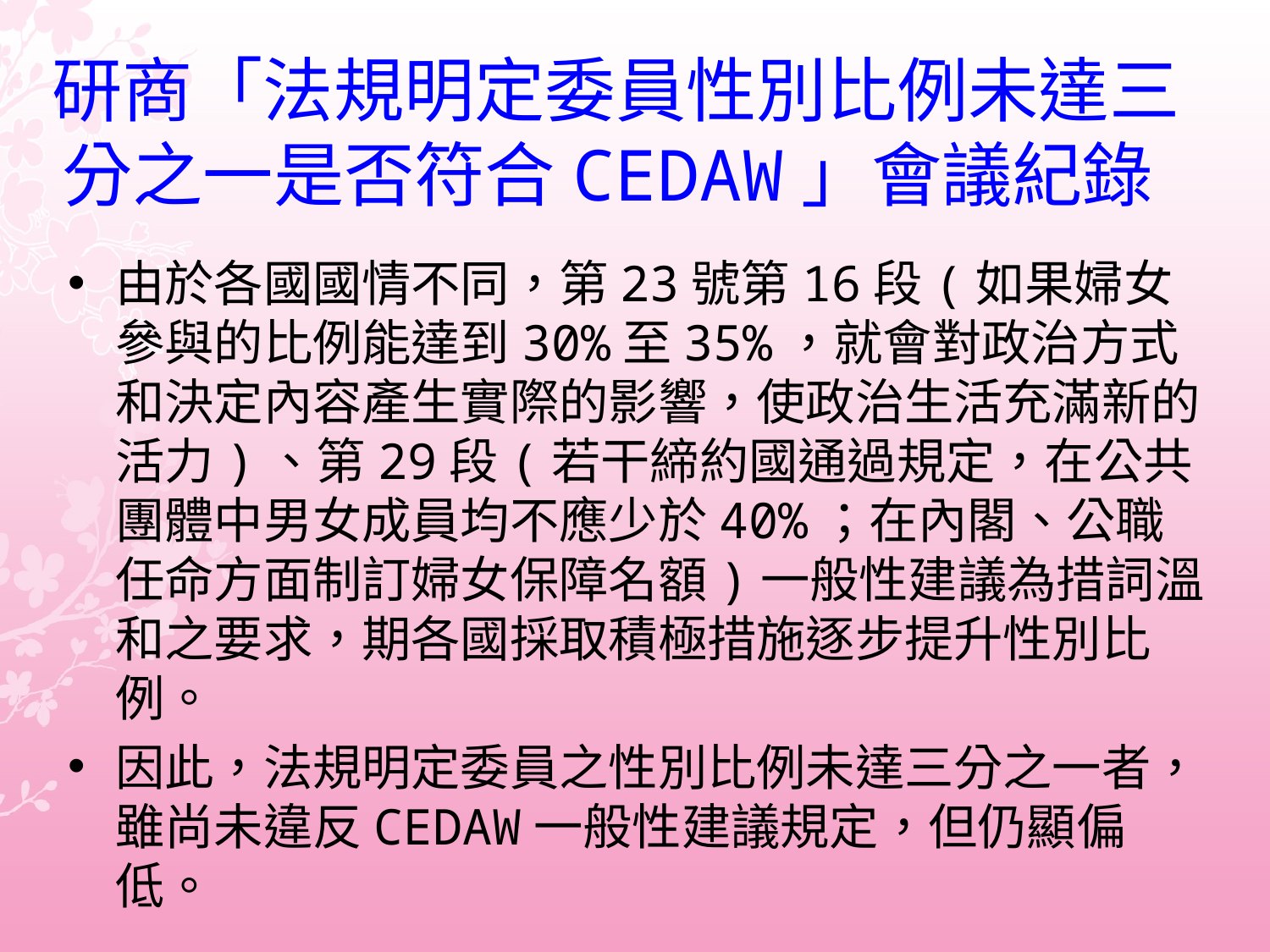

# 研商「法規明定委員性別比例未達三分之一是否符合CEDAW」會議紀錄
由於各國國情不同，第23號第16段(如果婦女參與的比例能達到30%至35%，就會對政治方式和決定內容產生實際的影響，使政治生活充滿新的活力)、第29段(若干締約國通過規定，在公共團體中男女成員均不應少於40%；在內閣、公職任命方面制訂婦女保障名額)一般性建議為措詞溫和之要求，期各國採取積極措施逐步提升性別比例。
因此，法規明定委員之性別比例未達三分之一者，雖尚未違反CEDAW一般性建議規定，但仍顯偏低。